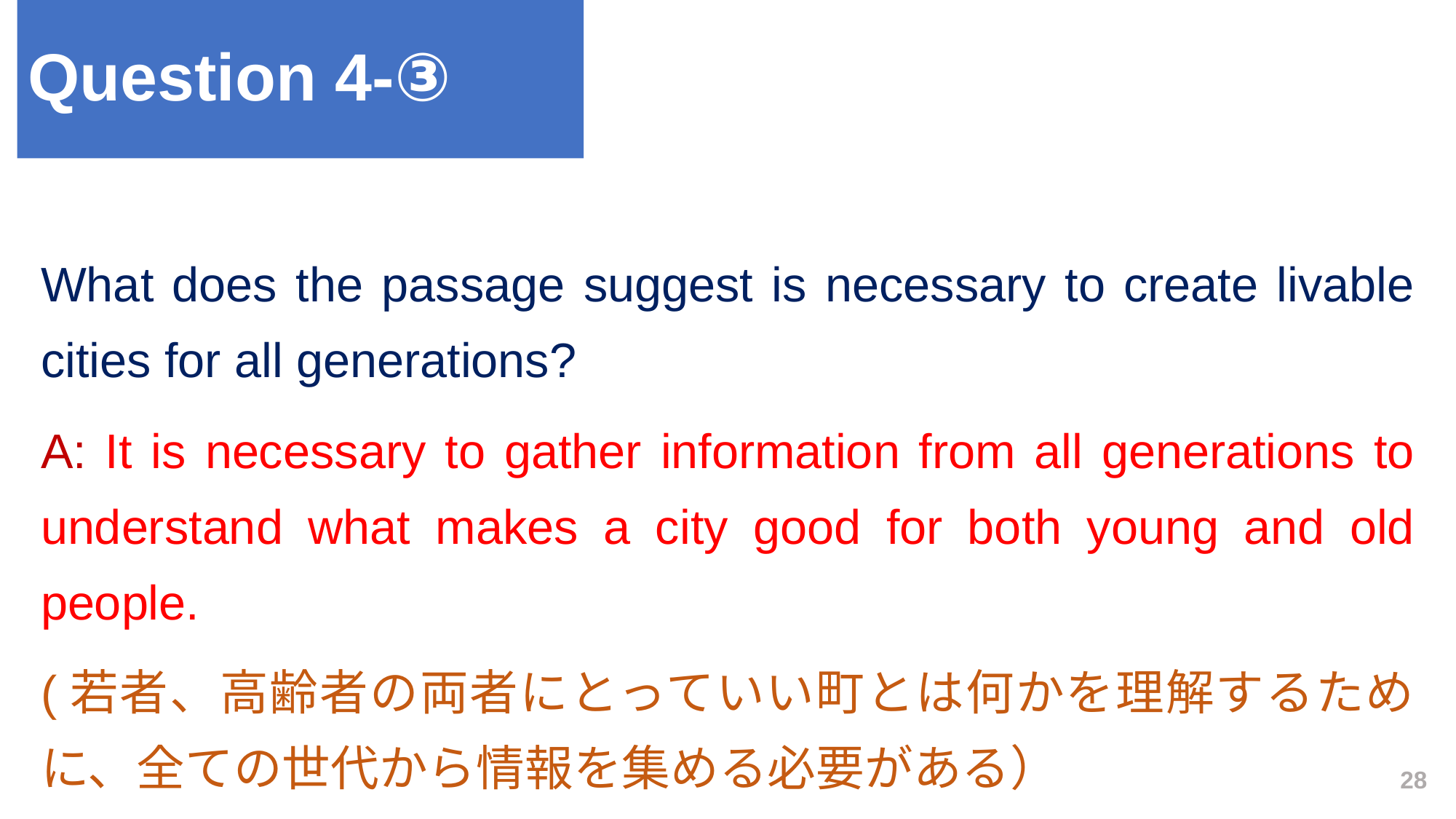

Question 4-③
What does the passage suggest is necessary to create livable cities for all generations?
A: It is necessary to gather information from all generations to understand what makes a city good for both young and old people.
(若者、高齢者の両者にとっていい町とは何かを理解するために、全ての世代から情報を集める必要がある）